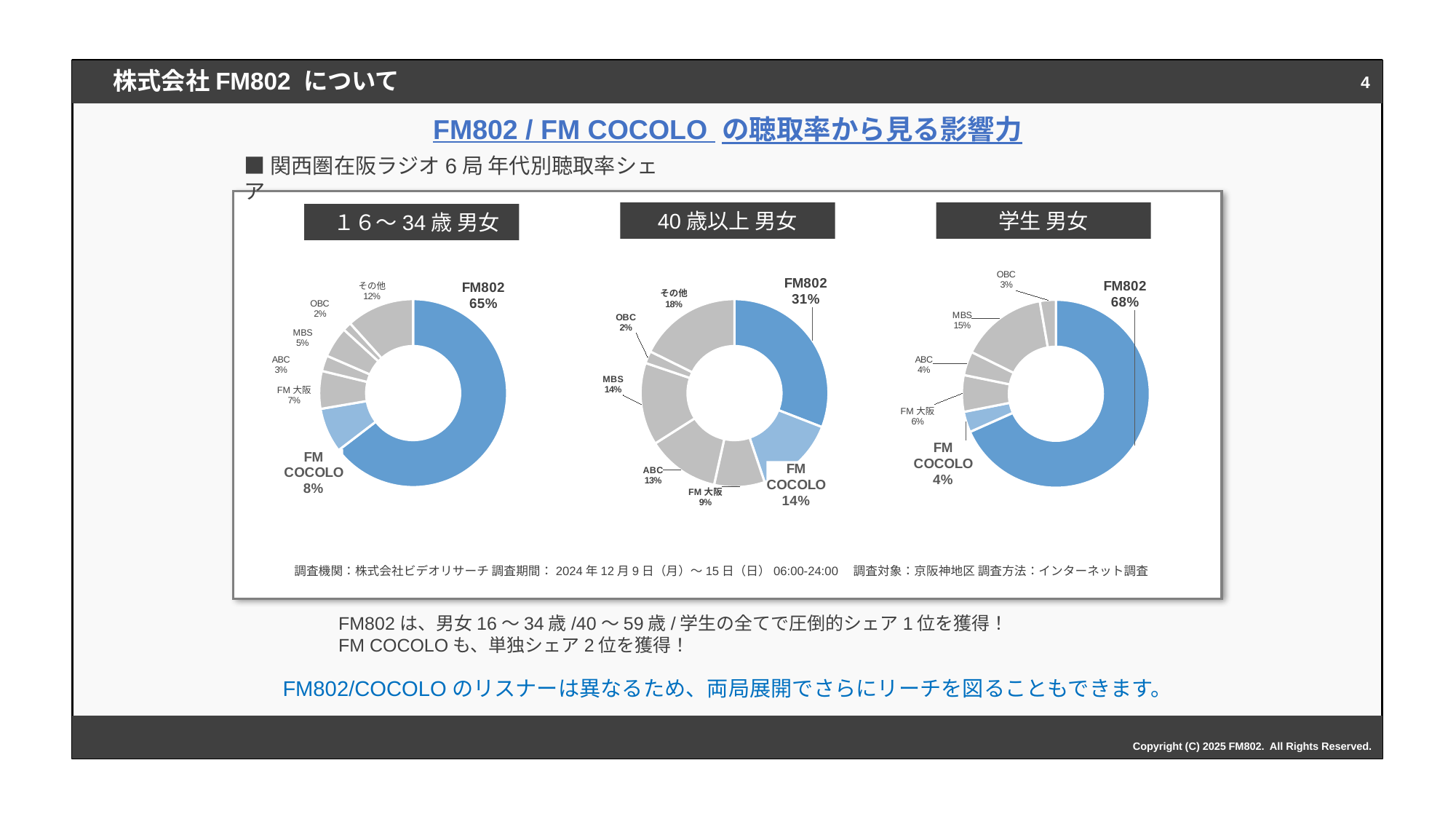

4
# 株式会社FM802 について
FM802 / FM COCOLO の聴取率から見る影響力
■関西圏在阪ラジオ6局 年代別聴取率シェア

学生 男女
40歳以上 男女
 １６～34歳 男女

### Chart

| Category | シェア率 |
|---|---|
| FM802 | 64.6 |
| FM COCOLO | 7.7 |
| FM大阪 | 6.5 |
| ABC | 2.7 |
| MBS | 5.3 |
| OBC | 1.5 |
| その他 | 11.700000000000003 |

### Chart

| Category | シェア率 |
|---|---|
| FM802 | 30.9 |
| FM COCOLO | 13.9 |
| FM大阪 | 8.7 |
| ABC | 12.5 |
| MBS | 14.2 |
| OBC | 2.1 |
| その他 | 17.700000000000003 |

### Chart

| Category | シェア率 |
|---|---|
| FM802 | 68.30390879478828 |
| FM COCOLO | 3.5488599348534198 |
| FM大阪 | 6.29413680781759 |
| ABC | 4.105863192182411 |
| MBS | 14.931921824104233 |
| OBC | 2.7498371335504883 |
調査機関：株式会社ビデオリサーチ 調査期間：2024年12月9日（月）～15日（日）06:00-24:00　調査対象：京阪神地区 調査方法：インターネット調査
FM802は、男女16～34歳/40～59歳/学生の全てで圧倒的シェア1位を獲得！
FM COCOLOも、単独シェア2位を獲得！
FM802/COCOLOのリスナーは異なるため、両局展開でさらにリーチを図ることもできます。